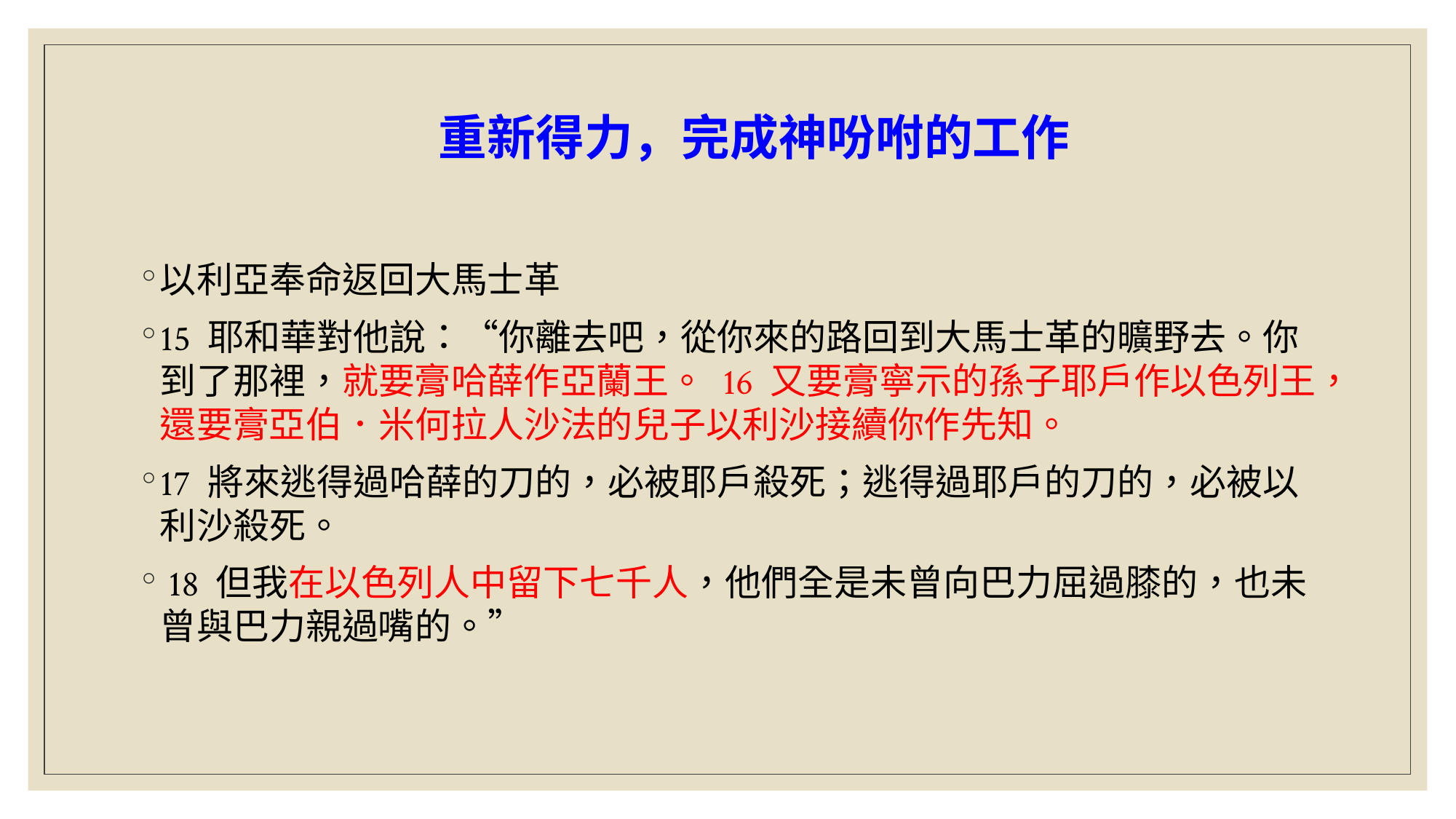

# 重新得力，完成神吩咐的工作
以利亞奉命返回大馬士革
15 耶和華對他說：“你離去吧，從你來的路回到大馬士革的曠野去。你到了那裡，就要膏哈薛作亞蘭王。 16 又要膏寧示的孫子耶戶作以色列王，還要膏亞伯．米何拉人沙法的兒子以利沙接續你作先知。
17 將來逃得過哈薛的刀的，必被耶戶殺死；逃得過耶戶的刀的，必被以利沙殺死。
 18 但我在以色列人中留下七千人，他們全是未曾向巴力屈過膝的，也未曾與巴力親過嘴的。”